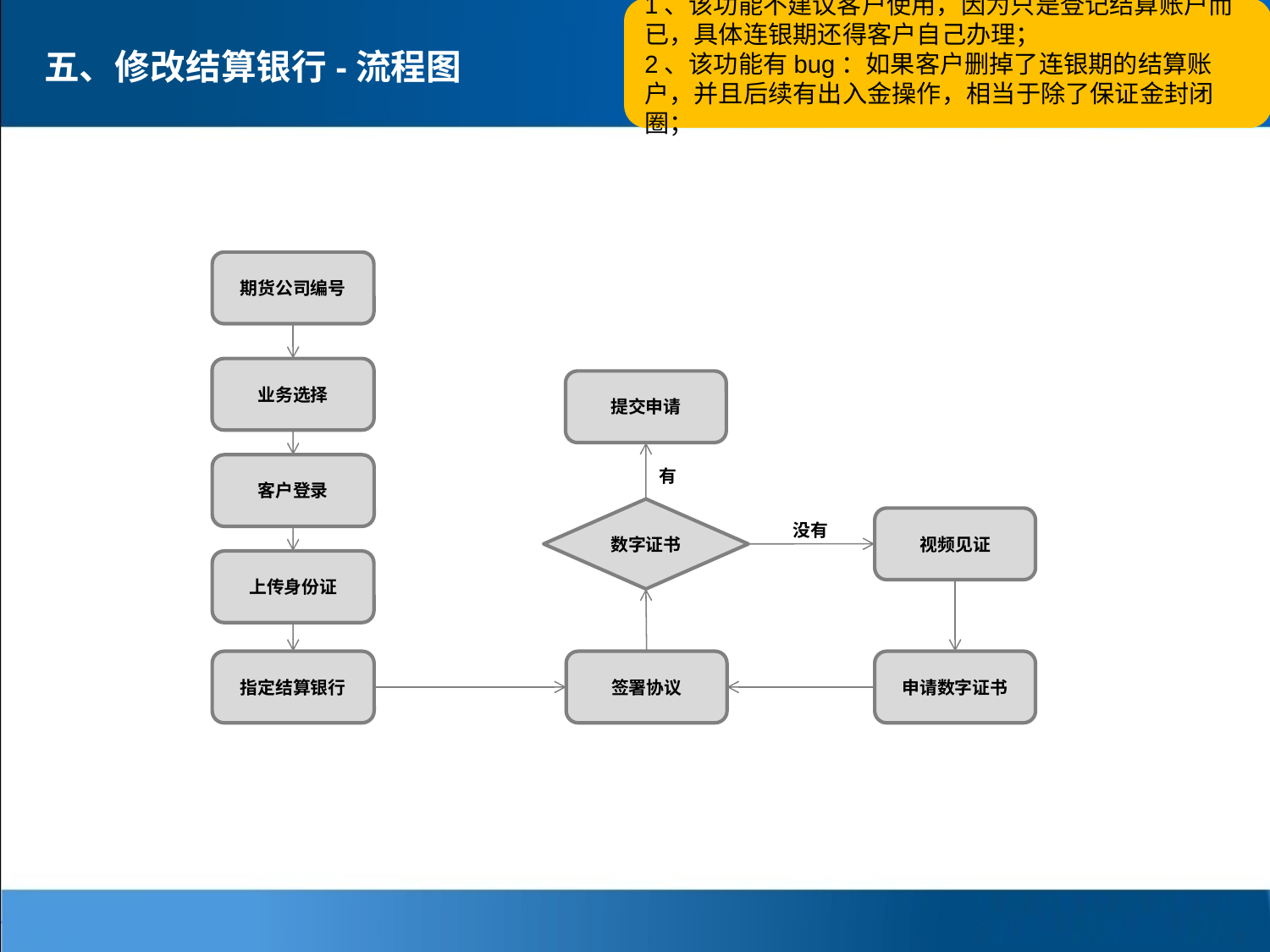

1、该功能不建议客户使用，因为只是登记结算账户而已，具体连银期还得客户自己办理；
2、该功能有bug：如果客户删掉了连银期的结算账户，并且后续有出入金操作，相当于除了保证金封闭圈；
五、修改结算银行-流程图
期货公司编号
业务选择
提交申请
客户登录
有
数字证书
视频见证
没有
上传身份证
指定结算银行
签署协议
申请数字证书